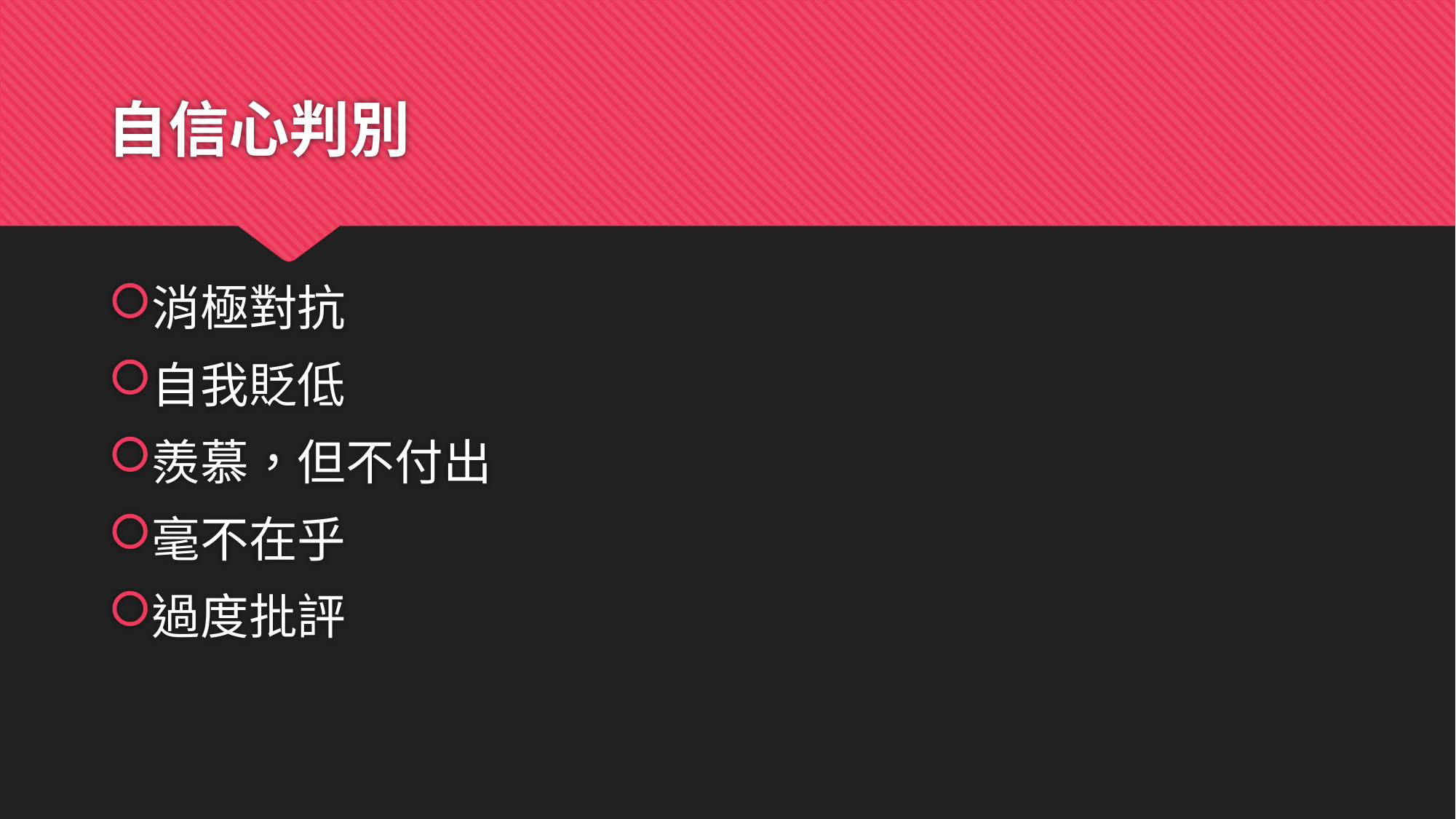

# 自信心判別
消極對抗
自我貶低
羨慕，但不付出
毫不在乎
過度批評